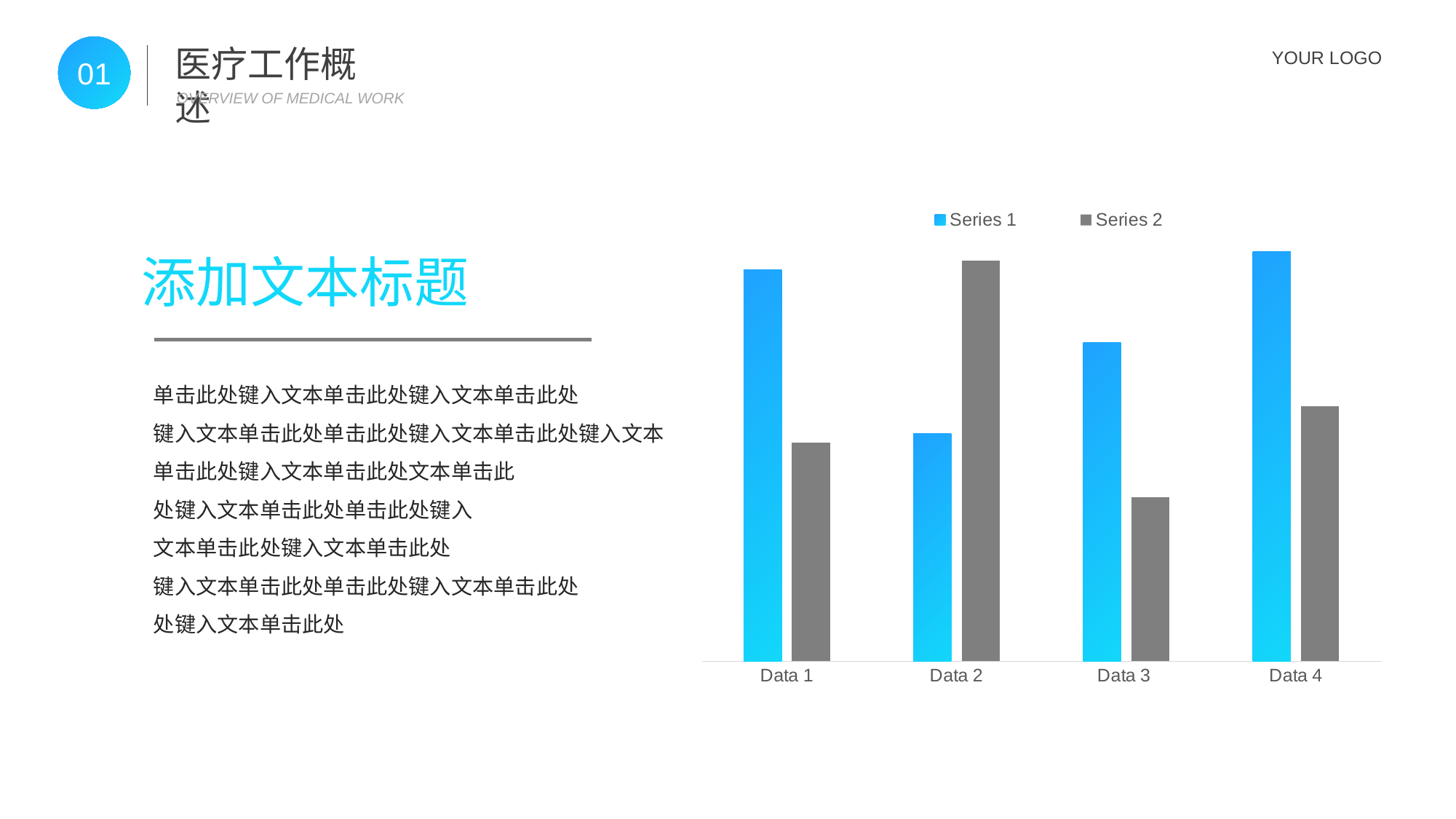

医疗工作概述

01
OVERVIEW OF MEDICAL WORK
YOUR LOGO

### Chart

| Category | Series 1 | Series 2 |
|---|---|---|
| Data 1 | 4.3 | 2.4 |
| Data 2 | 2.5 | 4.4 |
| Data 3  | 3.5 | 1.8 |
| Data 4 | 4.5 | 2.8 |
添加文本标题
单击此处键入文本单击此处键入文本单击此处
键入文本单击此处单击此处键入文本单击此处键入文本单击此处键入文本单击此处文本单击此
处键入文本单击此处单击此处键入
文本单击此处键入文本单击此处
键入文本单击此处单击此处键入文本单击此处
处键入文本单击此处